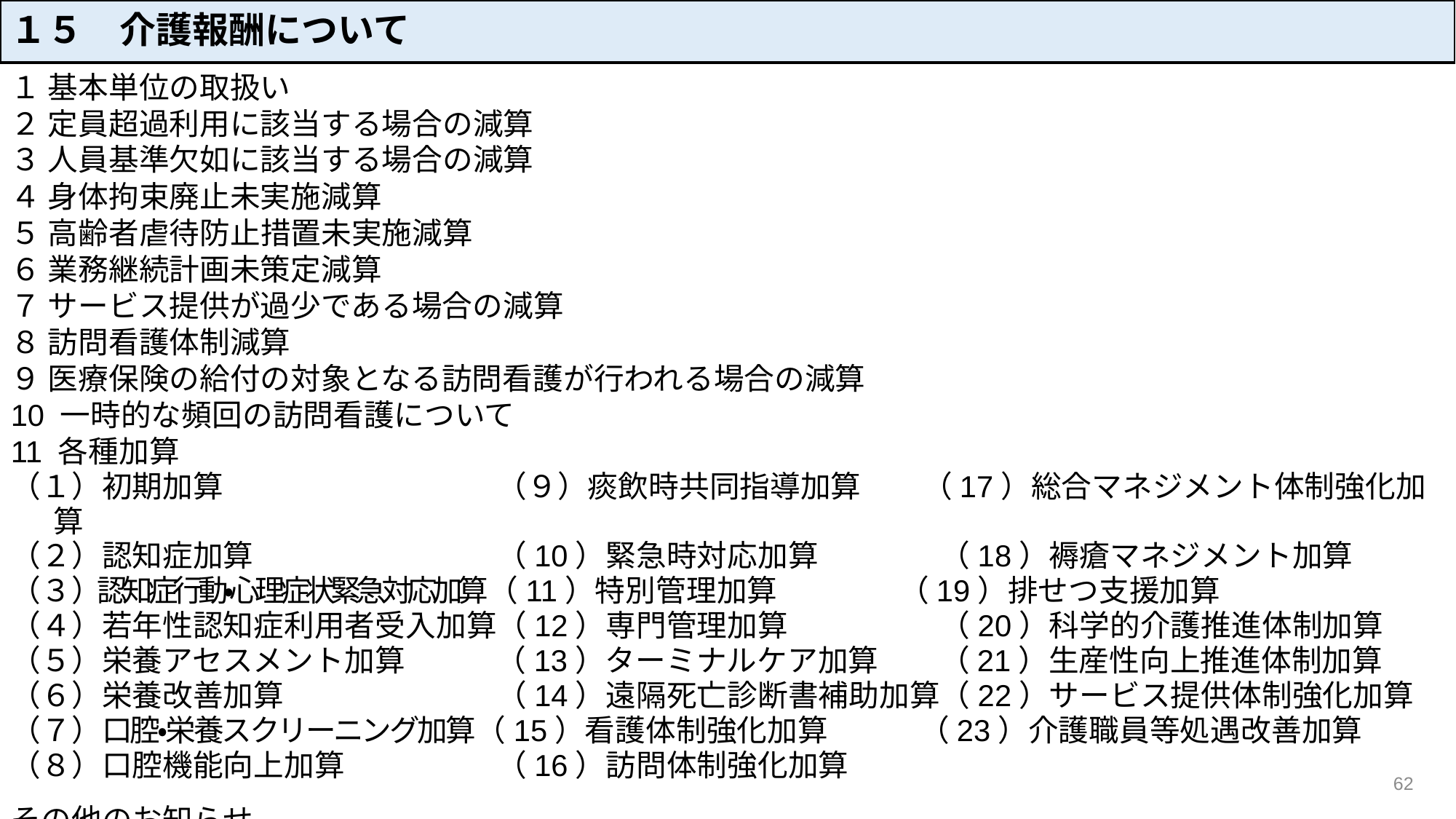

１５　介護報酬について
１ 基本単位の取扱い
２ 定員超過利用に該当する場合の減算
３ 人員基準欠如に該当する場合の減算
４ 身体拘束廃止未実施減算
５ 高齢者虐待防止措置未実施減算
６ 業務継続計画未策定減算
７ サービス提供が過少である場合の減算
８ 訪問看護体制減算
９ 医療保険の給付の対象となる訪問看護が行われる場合の減算
10 一時的な頻回の訪問看護について
11 各種加算
（１）初期加算　　　　　　　　　（９）痰飲時共同指導加算　　（17）総合マネジメント体制強化加算
（２）認知症加算　　　　　　　　（10）緊急時対応加算　　　　（18）褥瘡マネジメント加算
（３）認知症行動・心理症状緊急対応加算（11）特別管理加算　         　（19）排せつ支援加算
（４）若年性認知症利用者受入加算（12）専門管理加算　　　　　（20）科学的介護推進体制加算
（５）栄養アセスメント加算　　　（13）ターミナルケア加算　　（21）生産性向上推進体制加算
（６）栄養改善加算　　　　　　　（14）遠隔死亡診断書補助加算（22）サービス提供体制強化加算
（７）口腔・栄養スクリーニング加算（15）看護体制強化加算　　　（23）介護職員等処遇改善加算
（８）口腔機能向上加算　　　　　（16）訪問体制強化加算

その他のお知らせ
62